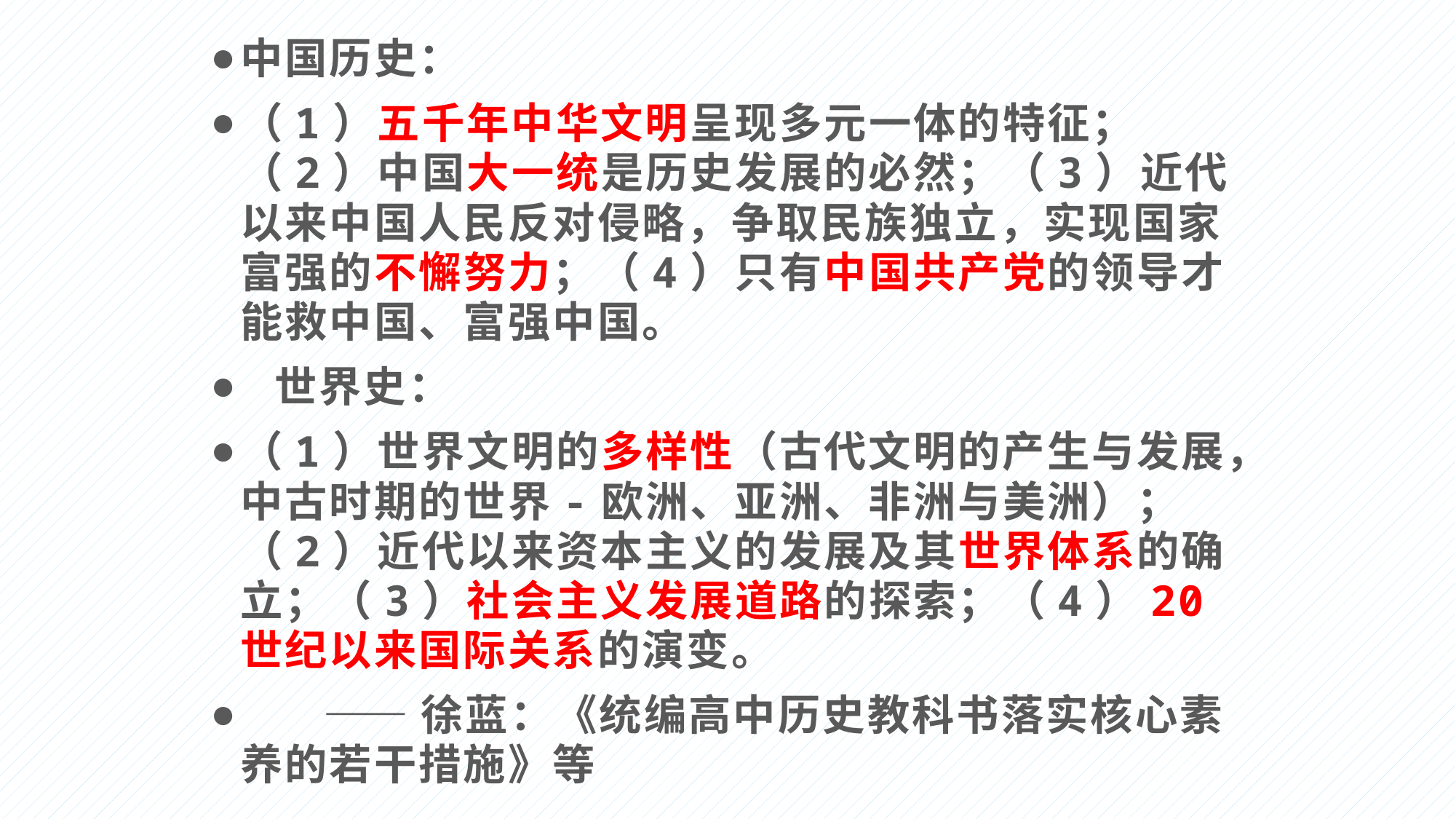

中国历史：
（1）五千年中华文明呈现多元一体的特征；（2）中国大一统是历史发展的必然；（3）近代以来中国人民反对侵略，争取民族独立，实现国家富强的不懈努力；（4）只有中国共产党的领导才能救中国、富强中国。
  世界史：
（1）世界文明的多样性（古代文明的产生与发展，中古时期的世界-欧洲、亚洲、非洲与美洲）；（2）近代以来资本主义的发展及其世界体系的确立；（3）社会主义发展道路的探索；（4）20世纪以来国际关系的演变。
       ——徐蓝：《统编高中历史教科书落实核心素养的若干措施》等